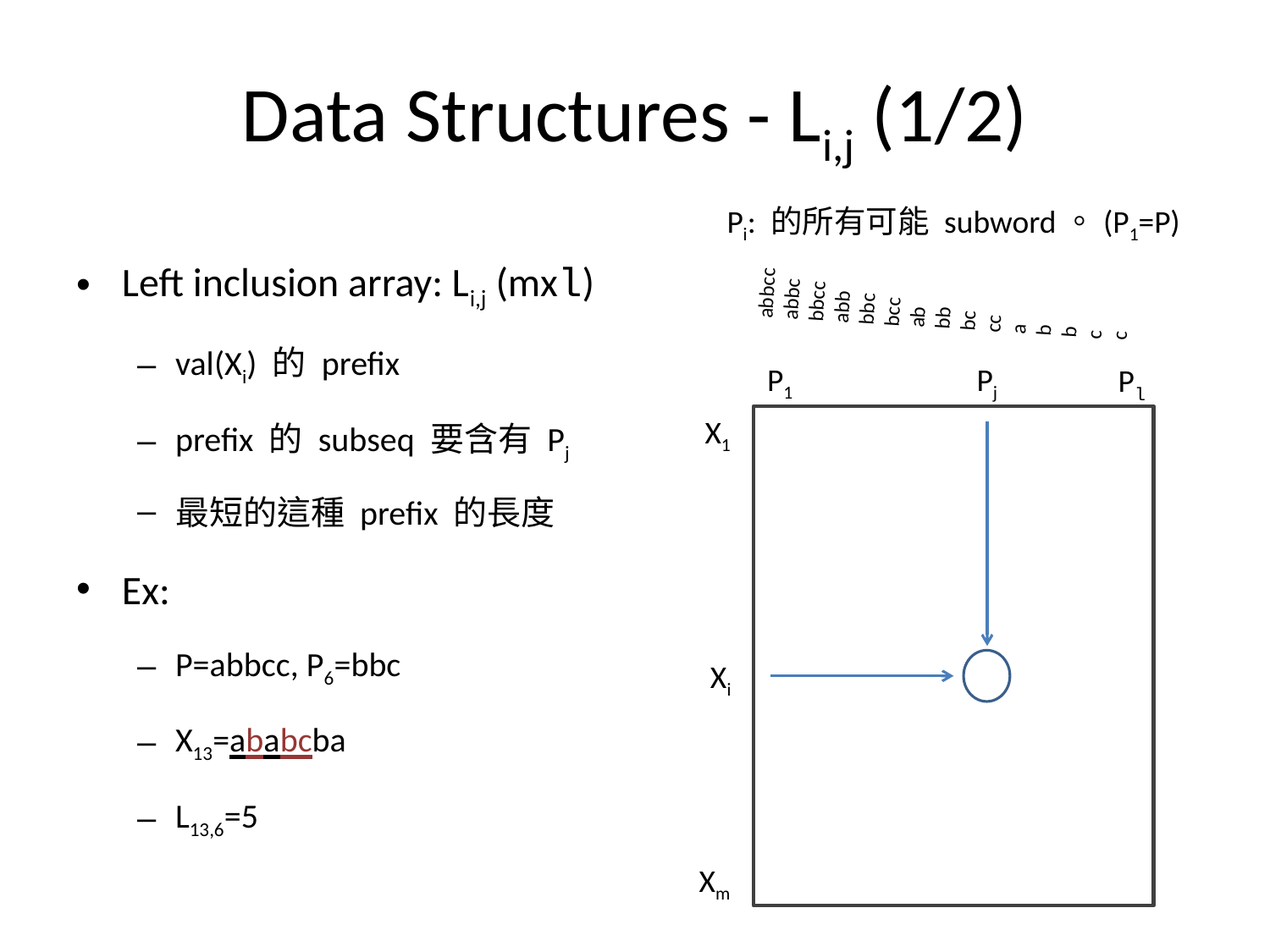

# Data Structures - Li,j (1/2)
abbcc
abbc
bbcc
abb
bbc
bcc
ab
bb
bc
cc
a
b
b
c
c
Pi: 的所有可能 subword。(P1=P)
P1
Pj
Pl
X1

Xi

Xm
Left inclusion array: Li,j (mxl)
val(Xi) 的 prefix
prefix 的 subseq 要含有 Pj
最短的這種 prefix 的長度
Ex:
P=abbcc, P6=bbc
X13=ababcba
L13,6=5